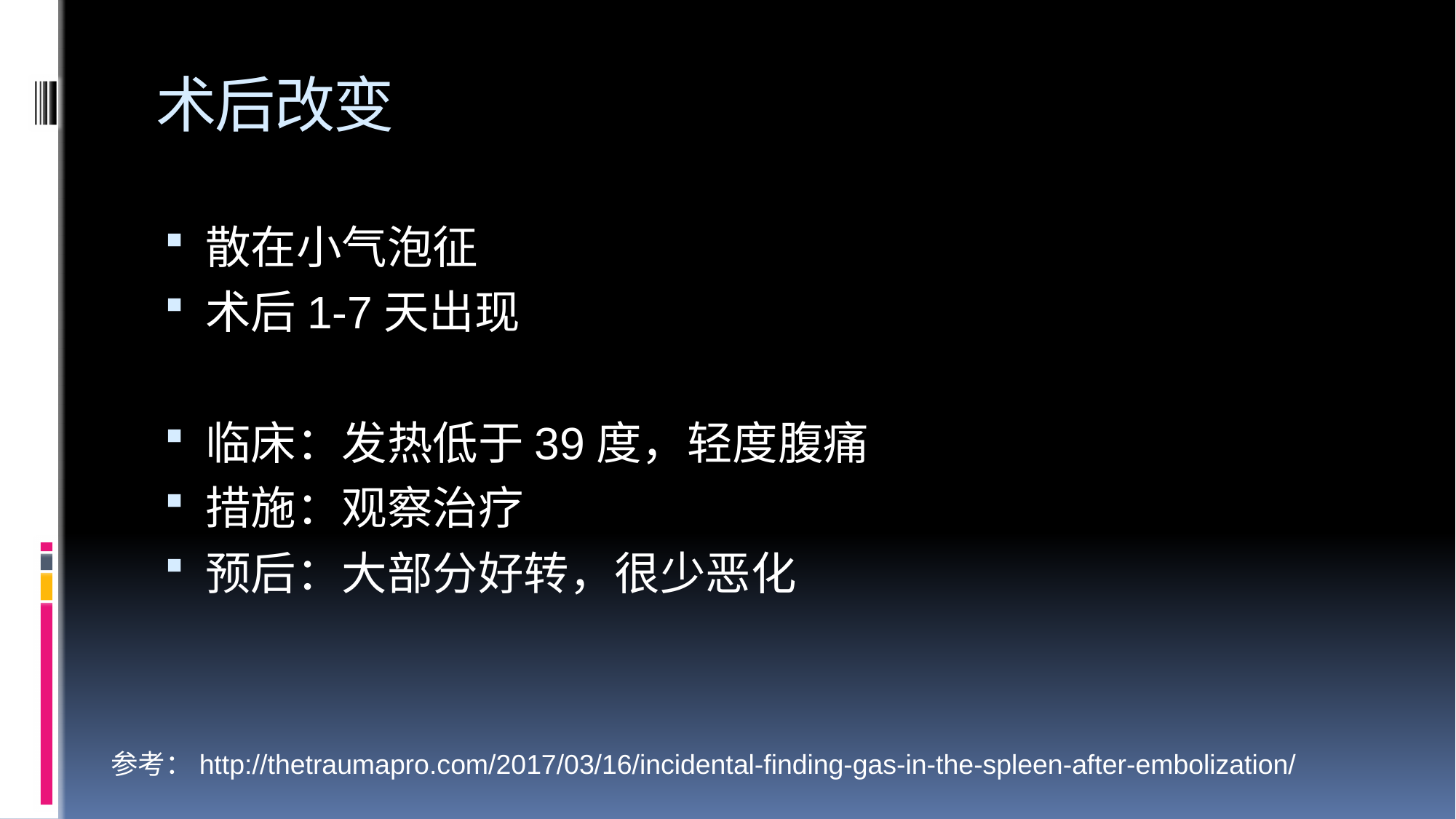

# 术后改变
散在小气泡征
术后1-7天出现

临床：发热低于39度，轻度腹痛
措施：观察治疗
预后：大部分好转，很少恶化
参考：http://thetraumapro.com/2017/03/16/incidental-finding-gas-in-the-spleen-after-embolization/